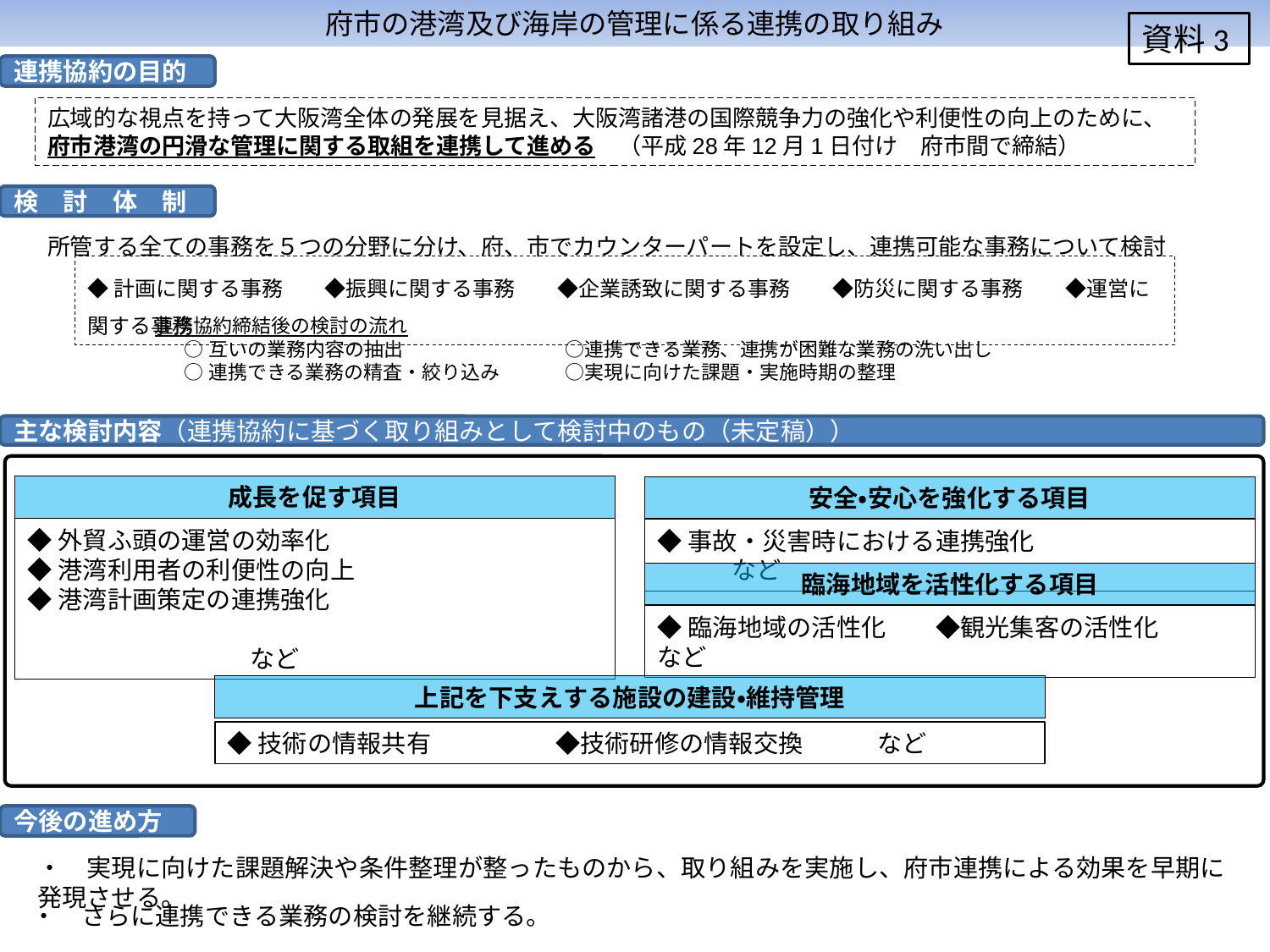

府市の港湾及び海岸の管理に係る連携の取り組み
資料3
連携協約の目的
広域的な視点を持って大阪湾全体の発展を見据え、大阪湾諸港の国際競争力の強化や利便性の向上のために、
府市港湾の円滑な管理に関する取組を連携して進める　（平成28年12月1日付け　府市間で締結）
検　討　体　制
所管する全ての事務を５つの分野に分け、府、市でカウンターパートを設定し、連携可能な事務について検討
◆計画に関する事務　　◆振興に関する事務　　◆企業誘致に関する事務　　◆防災に関する事務　　◆運営に関する事務
　　　　　連携協約締結後の検討の流れ
	○互いの業務内容の抽出		○連携できる業務、連携が困難な業務の洗い出し
	○連携できる業務の精査・絞り込み	○実現に向けた課題・実施時期の整理
主な検討内容（連携協約に基づく取り組みとして検討中のもの（未定稿））

成長を促す項目
◆外貿ふ頭の運営の効率化
◆港湾利用者の利便性の向上
◆港湾計画策定の連携強化
　　　　　　　　　　　　　　　　　　　　　　　　　　　　　　　　など
安全・安心を強化する項目
◆事故・災害時における連携強化　　　　　　　　　　　など
臨海地域を活性化する項目
◆臨海地域の活性化　　◆観光集客の活性化　　　など
上記を下支えする施設の建設・維持管理
◆技術の情報共有	　　　◆技術研修の情報交換　　　など
今後の進め方
・　実現に向けた課題解決や条件整理が整ったものから、取り組みを実施し、府市連携による効果を早期に発現させる。
・　さらに連携できる業務の検討を継続する。